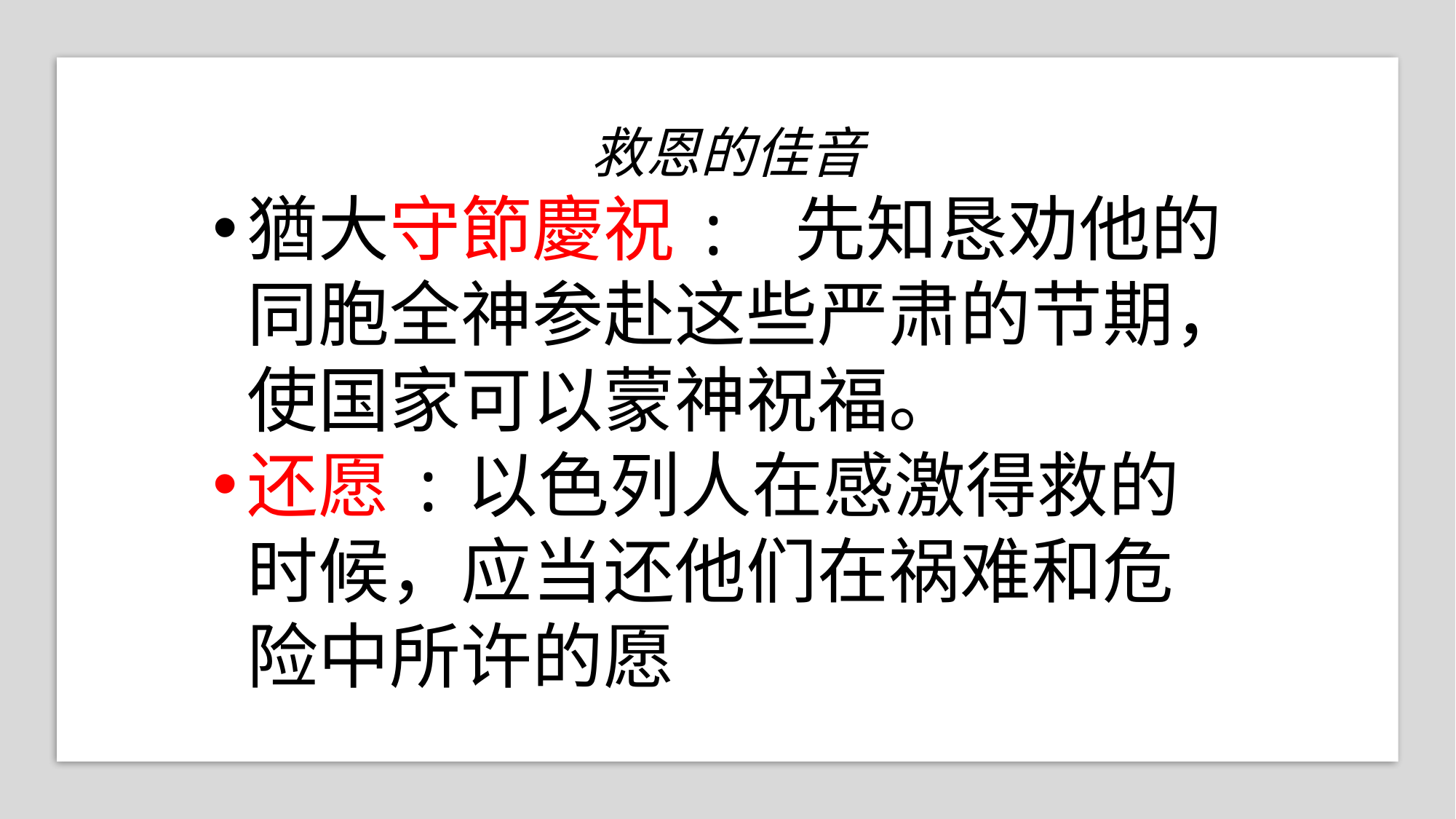

救恩的佳音
猶大守節慶祝: 先知恳劝他的同胞全神参赴这些严肃的节期，使国家可以蒙神祝福。
还愿:以色列人在感激得救的时候，应当还他们在祸难和危险中所许的愿

31